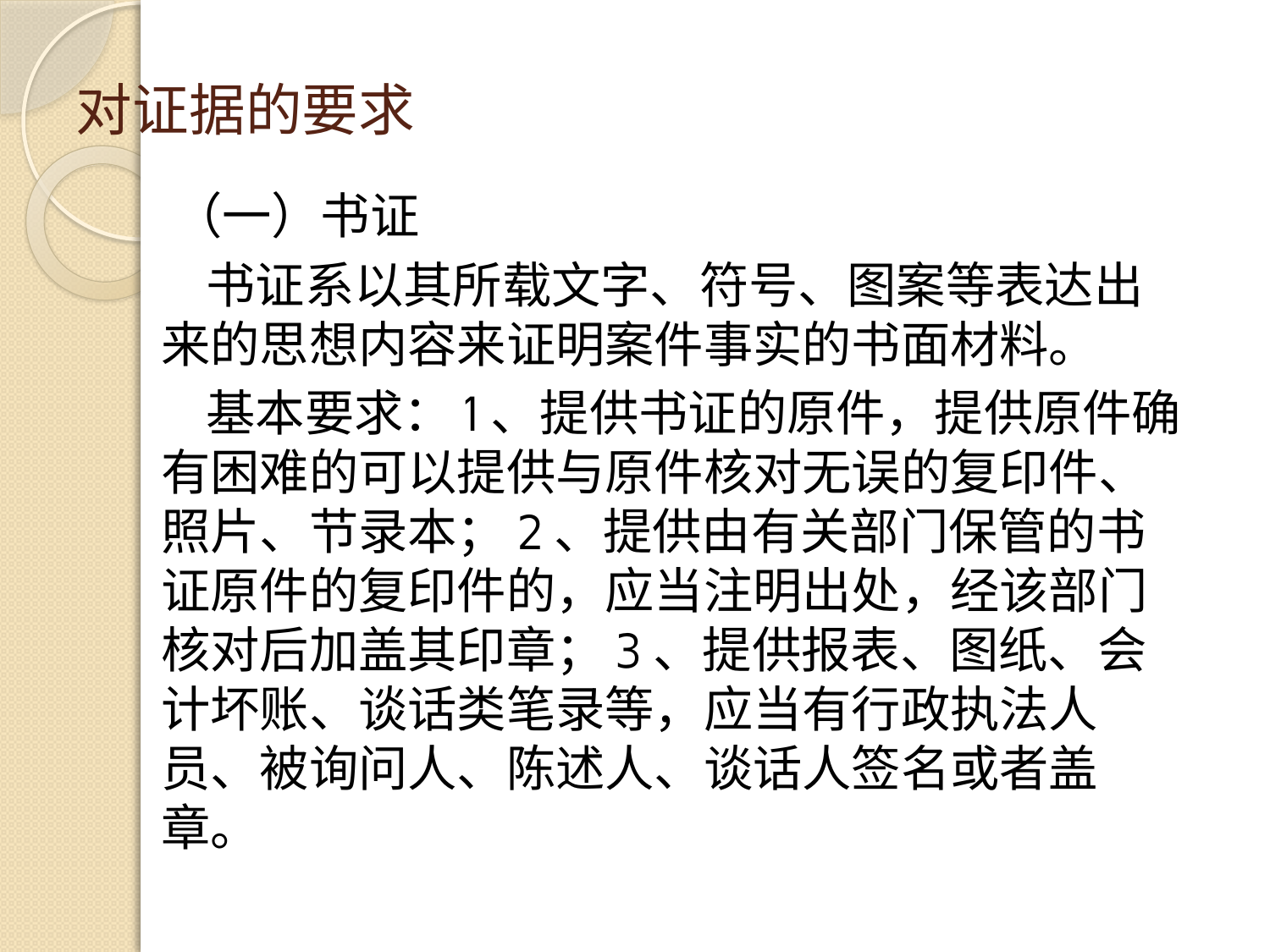

# 对证据的要求
   （一）书证
      书证系以其所载文字、符号、图案等表达出来的思想内容来证明案件事实的书面材料。
      基本要求：1、提供书证的原件，提供原件确有困难的可以提供与原件核对无误的复印件、照片、节录本；2、提供由有关部门保管的书证原件的复印件的，应当注明出处，经该部门核对后加盖其印章；3、提供报表、图纸、会计坏账、谈话类笔录等，应当有行政执法人员、被询问人、陈述人、谈话人签名或者盖章。